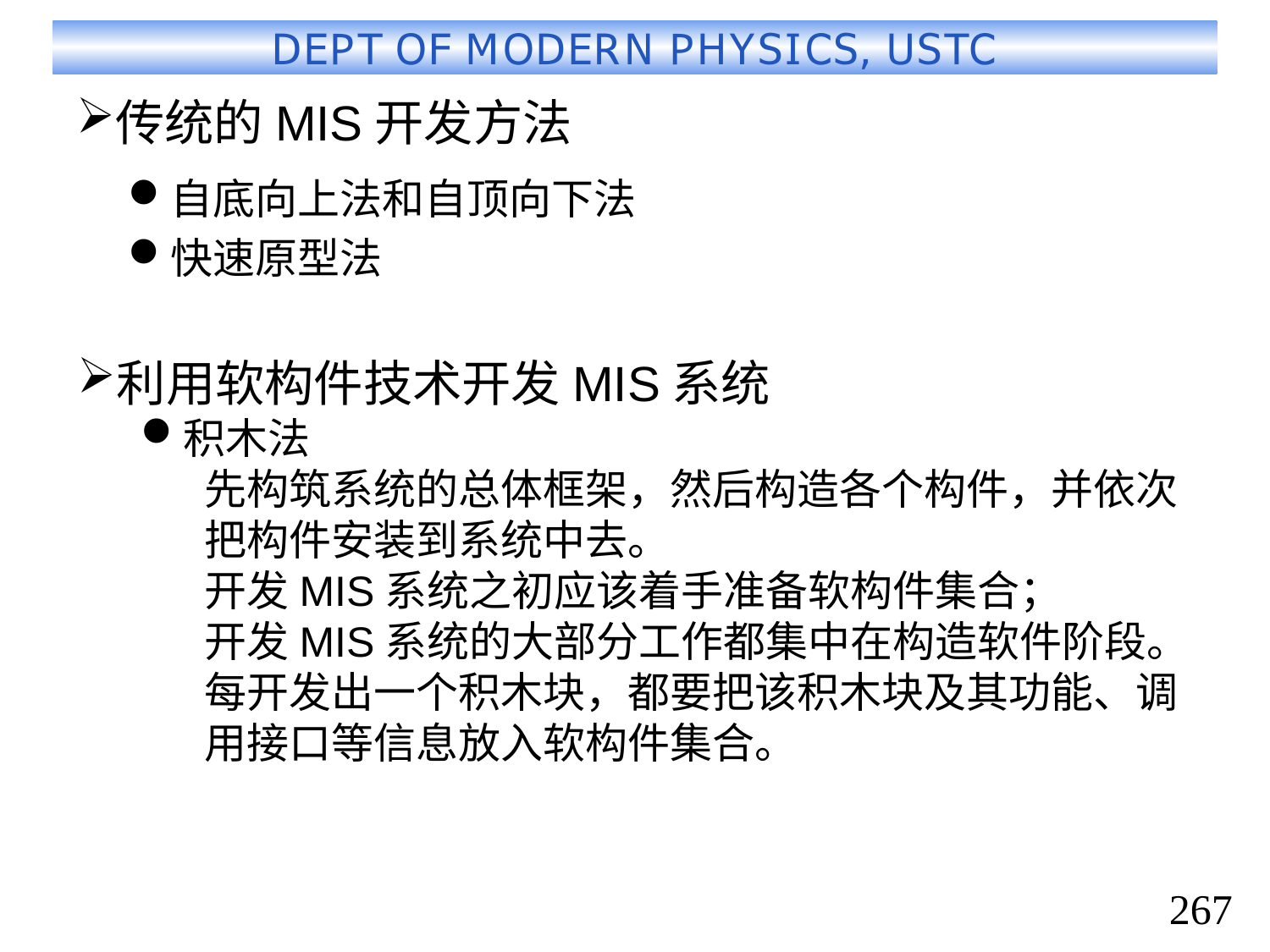

# 传统的MIS开发方法
自底向上法和自顶向下法
快速原型法
利用软构件技术开发MIS系统
积木法
先构筑系统的总体框架，然后构造各个构件，并依次把构件安装到系统中去。
开发MIS系统之初应该着手准备软构件集合；
开发MIS系统的大部分工作都集中在构造软件阶段。
每开发出一个积木块，都要把该积木块及其功能、调用接口等信息放入软构件集合。